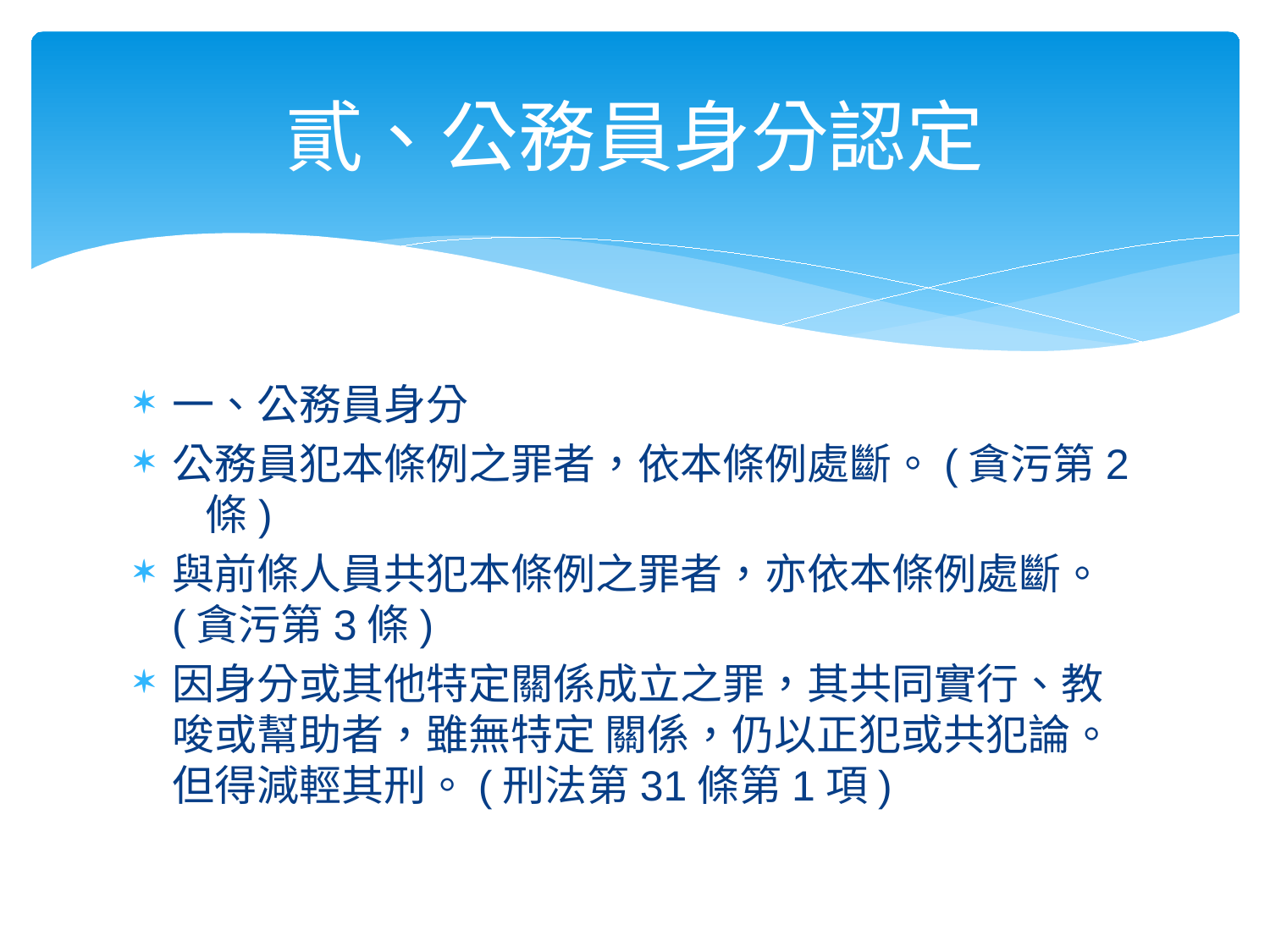

# 貳、公務員身分認定
一、公務員身分
公務員犯本條例之罪者，依本條例處斷。(貪污第2   條)
與前條人員共犯本條例之罪者，亦依本條例處斷。 (貪污第3條)
因身分或其他特定關係成立之罪，其共同實行、教唆或幫助者，雖無特定 關係，仍以正犯或共犯論。但得減輕其刑。(刑法第31條第1項)